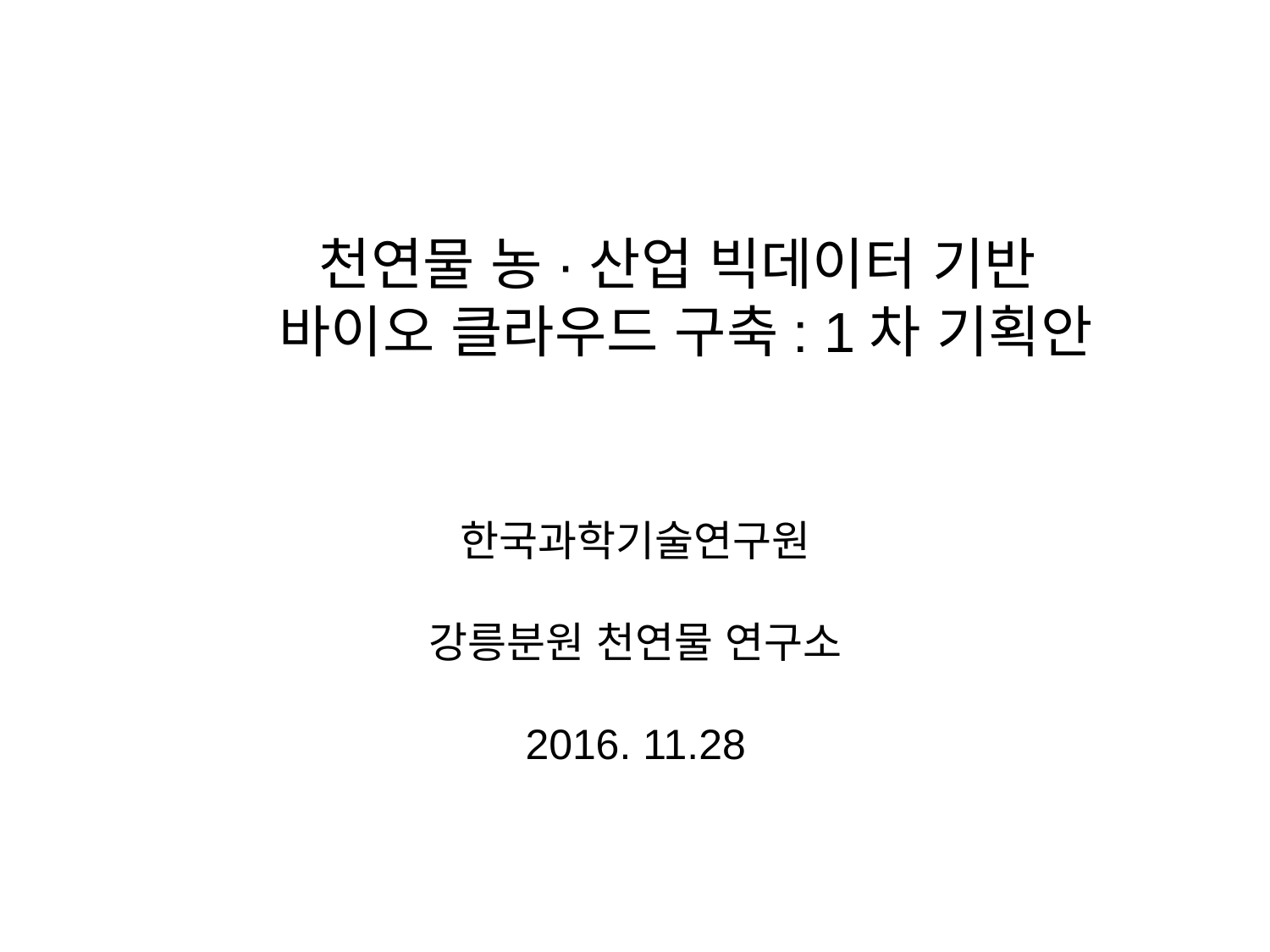

천연물 농·산업 빅데이터 기반
바이오 클라우드 구축: 1차 기획안
한국과학기술연구원

강릉분원 천연물 연구소

2016. 11.28